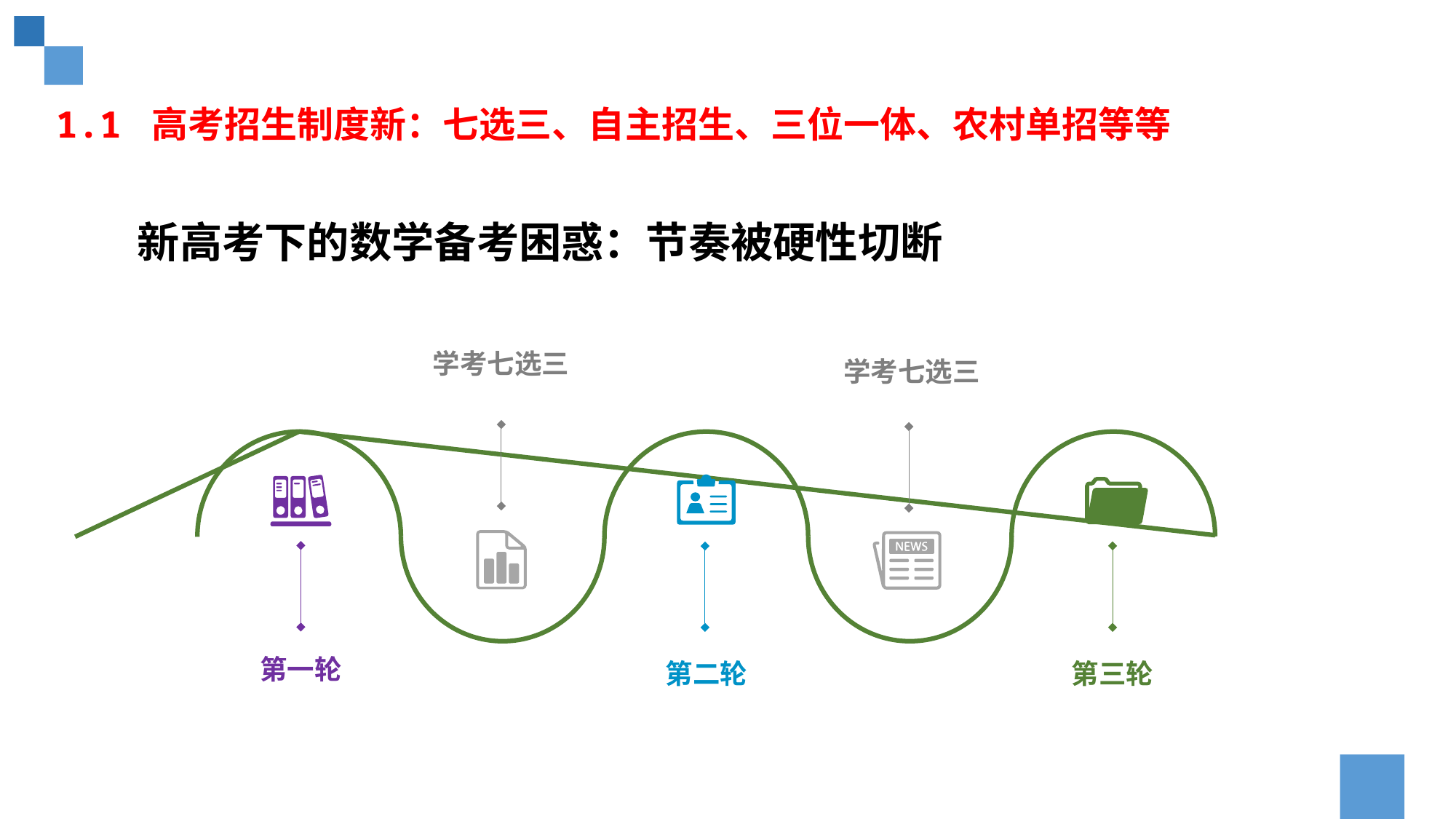

1.1 高考招生制度新：七选三、自主招生、三位一体、农村单招等等
新高考下的数学备考困惑：节奏被硬性切断
学考七选三

学考七选三

第二轮

第一轮

第三轮